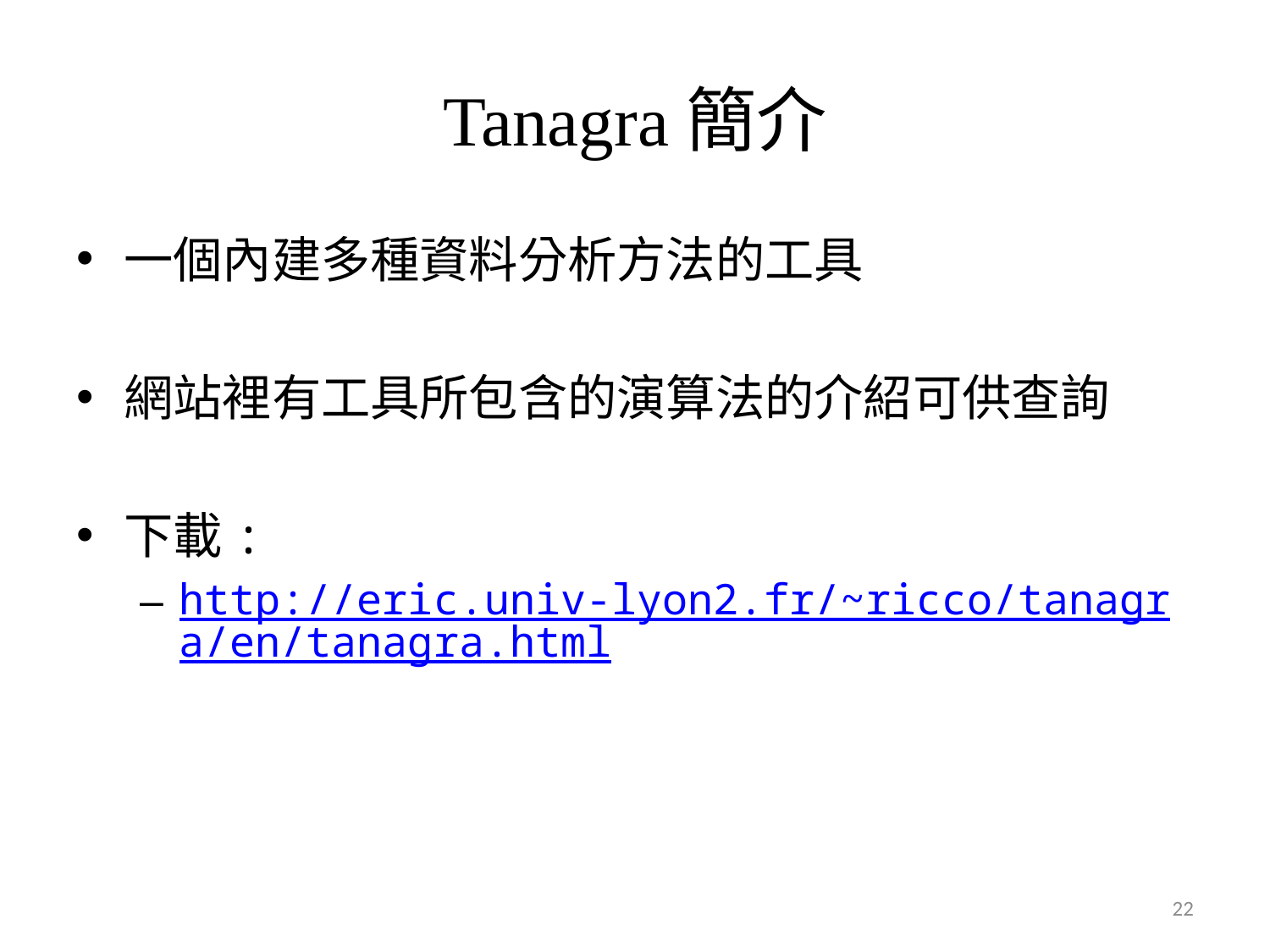

# Tanagra簡介
一個內建多種資料分析方法的工具

網站裡有工具所包含的演算法的介紹可供查詢

下載:
http://eric.univ-lyon2.fr/~ricco/tanagra/en/tanagra.html
22